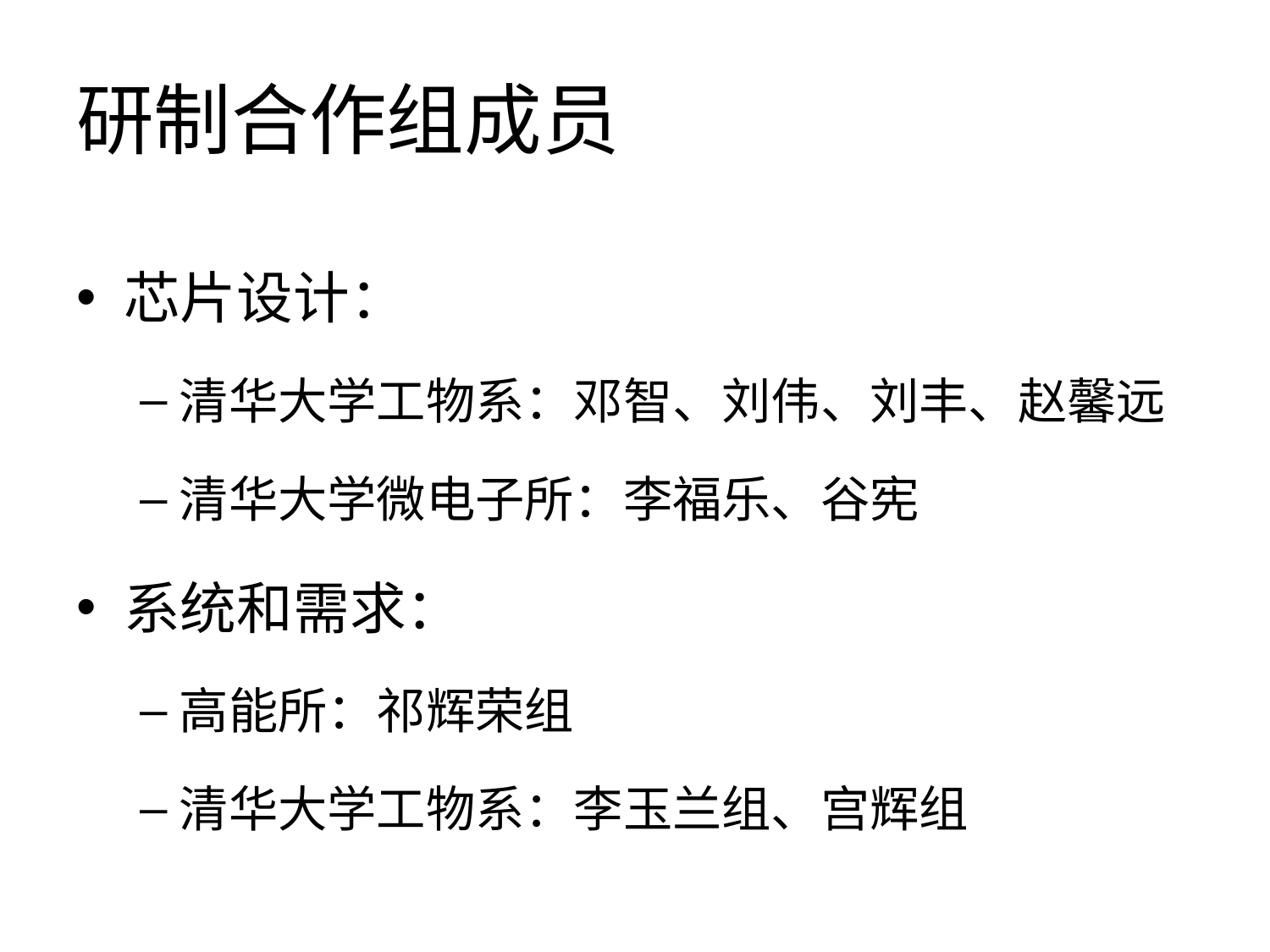

# 研制合作组成员
芯片设计：
清华大学工物系：邓智、刘伟、刘丰、赵馨远
清华大学微电子所：李福乐、谷宪
系统和需求：
高能所：祁辉荣组
清华大学工物系：李玉兰组、宫辉组